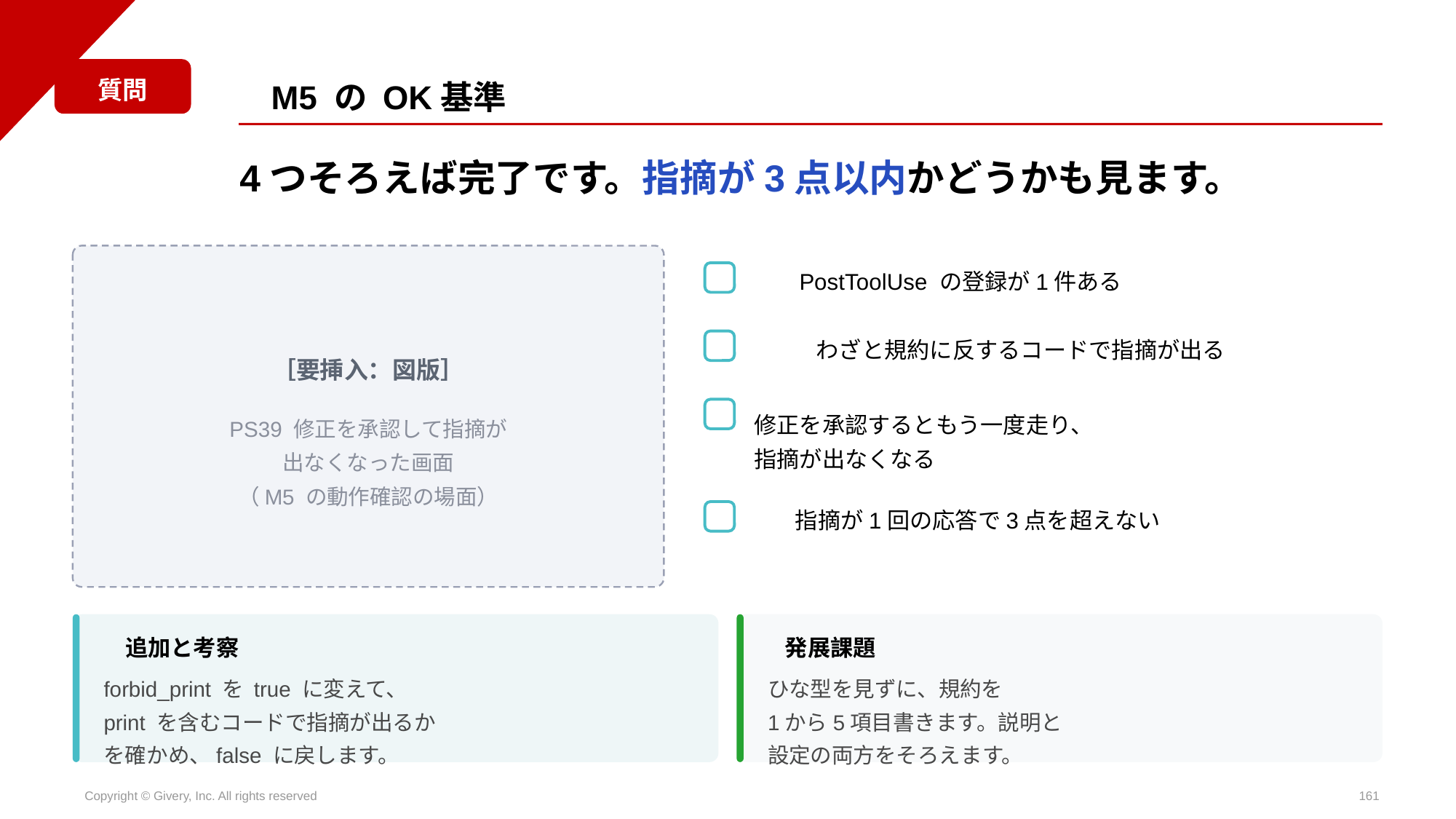

質問
M5 の OK基準

4つそろえば完了です。指摘が3点以内かどうかも見ます。

PostToolUse の登録が1件ある

わざと規約に反するコードで指摘が出る
［要挿入：図版］

修正を承認するともう一度走り、
指摘が出なくなる
PS39 修正を承認して指摘が
出なくなった画面
（M5 の動作確認の場面）

指摘が1回の応答で3点を超えない

追加と考察
発展課題
forbid_print を true に変えて、
print を含むコードで指摘が出るか
を確かめ、false に戻します。
ひな型を見ずに、規約を
1から5項目書きます。説明と
設定の両方をそろえます。
Copyright © Givery, Inc. All rights reserved
161